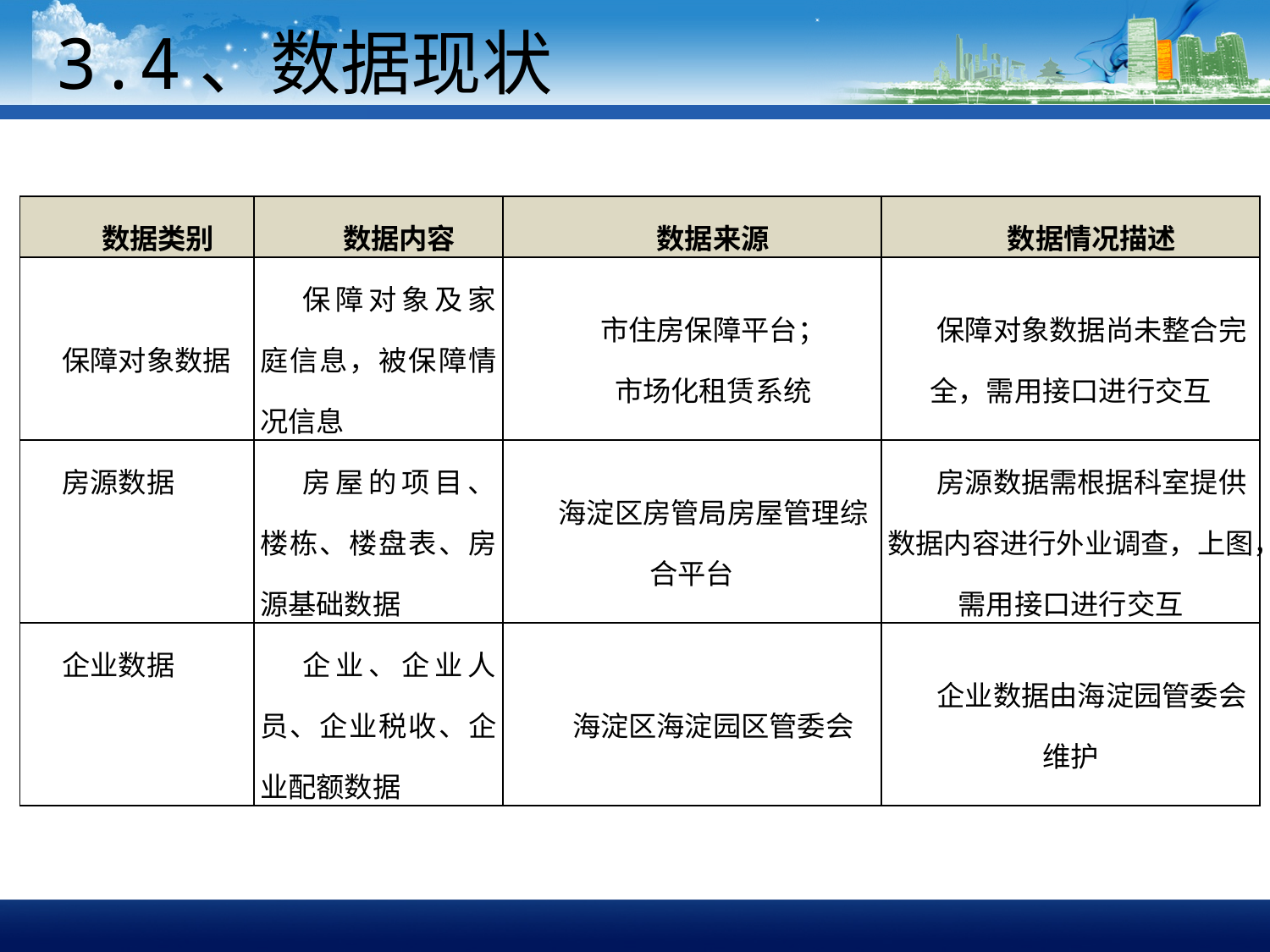

3.4、数据现状
| 数据类别 | 数据内容 | 数据来源 | 数据情况描述 |
| --- | --- | --- | --- |
| 保障对象数据 | 保障对象及家庭信息，被保障情况信息 | 市住房保障平台； 市场化租赁系统 | 保障对象数据尚未整合完全，需用接口进行交互 |
| 房源数据 | 房屋的项目、楼栋、楼盘表、房源基础数据 | 海淀区房管局房屋管理综合平台 | 房源数据需根据科室提供数据内容进行外业调查，上图，需用接口进行交互 |
| 企业数据 | 企业、企业人员、企业税收、企业配额数据 | 海淀区海淀园区管委会 | 企业数据由海淀园管委会维护 |